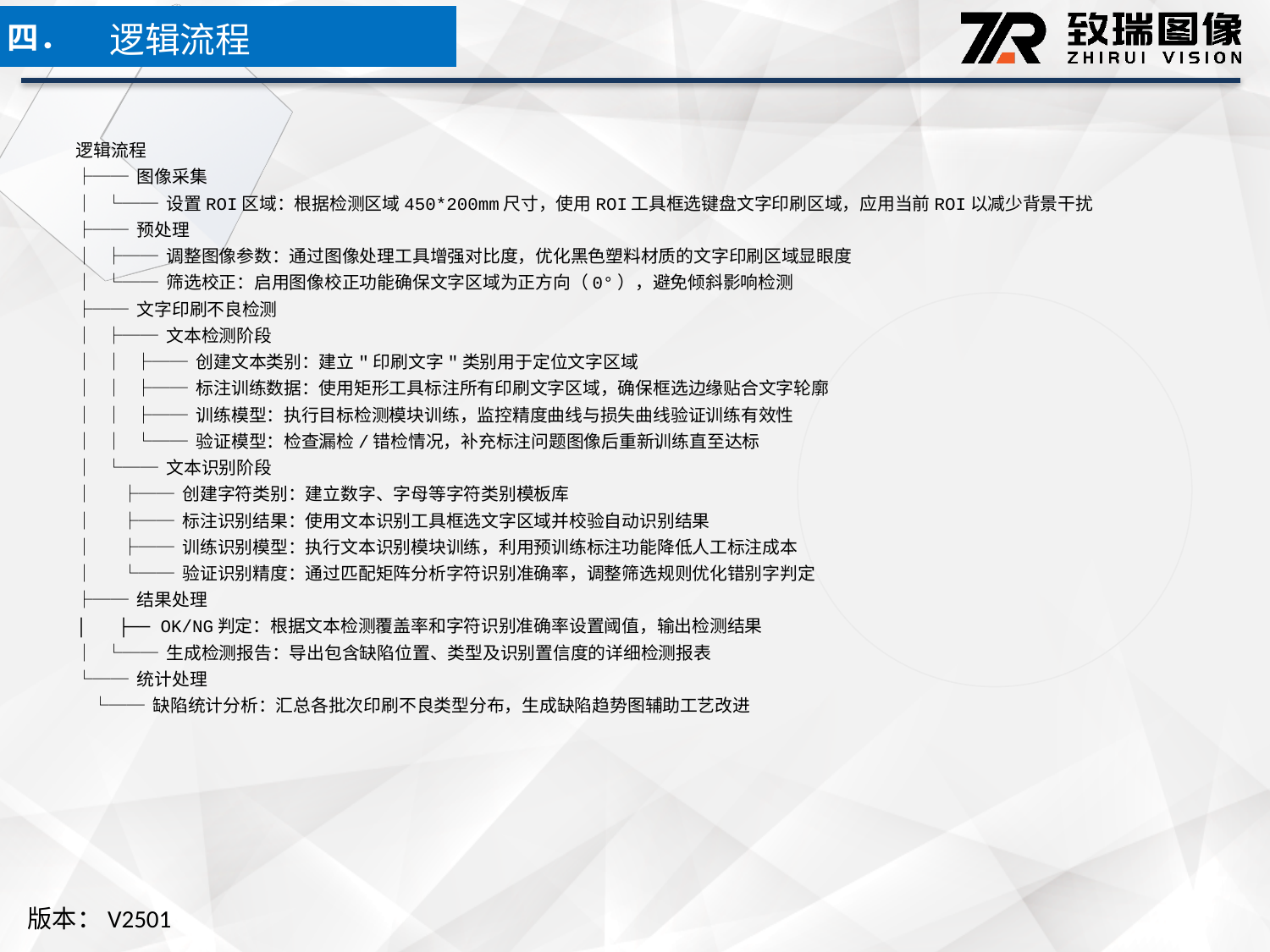

逻辑流程
四．

逻辑流程
├── 图像采集
│   └── 设置ROI区域：根据检测区域450*200mm尺寸，使用ROI工具框选键盘文字印刷区域，应用当前ROI以减少背景干扰
├── 预处理
│   ├── 调整图像参数：通过图像处理工具增强对比度，优化黑色塑料材质的文字印刷区域显眼度
│   └── 筛选校正：启用图像校正功能确保文字区域为正方向（0°），避免倾斜影响检测
├── 文字印刷不良检测
│   ├── 文本检测阶段
│   │   ├── 创建文本类别：建立"印刷文字"类别用于定位文字区域
│   │   ├── 标注训练数据：使用矩形工具标注所有印刷文字区域，确保框选边缘贴合文字轮廓
│   │   ├── 训练模型：执行目标检测模块训练，监控精度曲线与损失曲线验证训练有效性
│   │   └── 验证模型：检查漏检/错检情况，补充标注问题图像后重新训练直至达标
│   └── 文本识别阶段
│       ├── 创建字符类别：建立数字、字母等字符类别模板库
│       ├── 标注识别结果：使用文本识别工具框选文字区域并校验自动识别结果
│       ├── 训练识别模型：执行文本识别模块训练，利用预训练标注功能降低人工标注成本
│       └── 验证识别精度：通过匹配矩阵分析字符识别准确率，调整筛选规则优化错别字判定
├── 结果处理
│   ├── OK/NG判定：根据文本检测覆盖率和字符识别准确率设置阈值，输出检测结果
│   └── 生成检测报告：导出包含缺陷位置、类型及识别置信度的详细检测报表
└── 统计处理
    └── 缺陷统计分析：汇总各批次印刷不良类型分布，生成缺陷趋势图辅助工艺改进